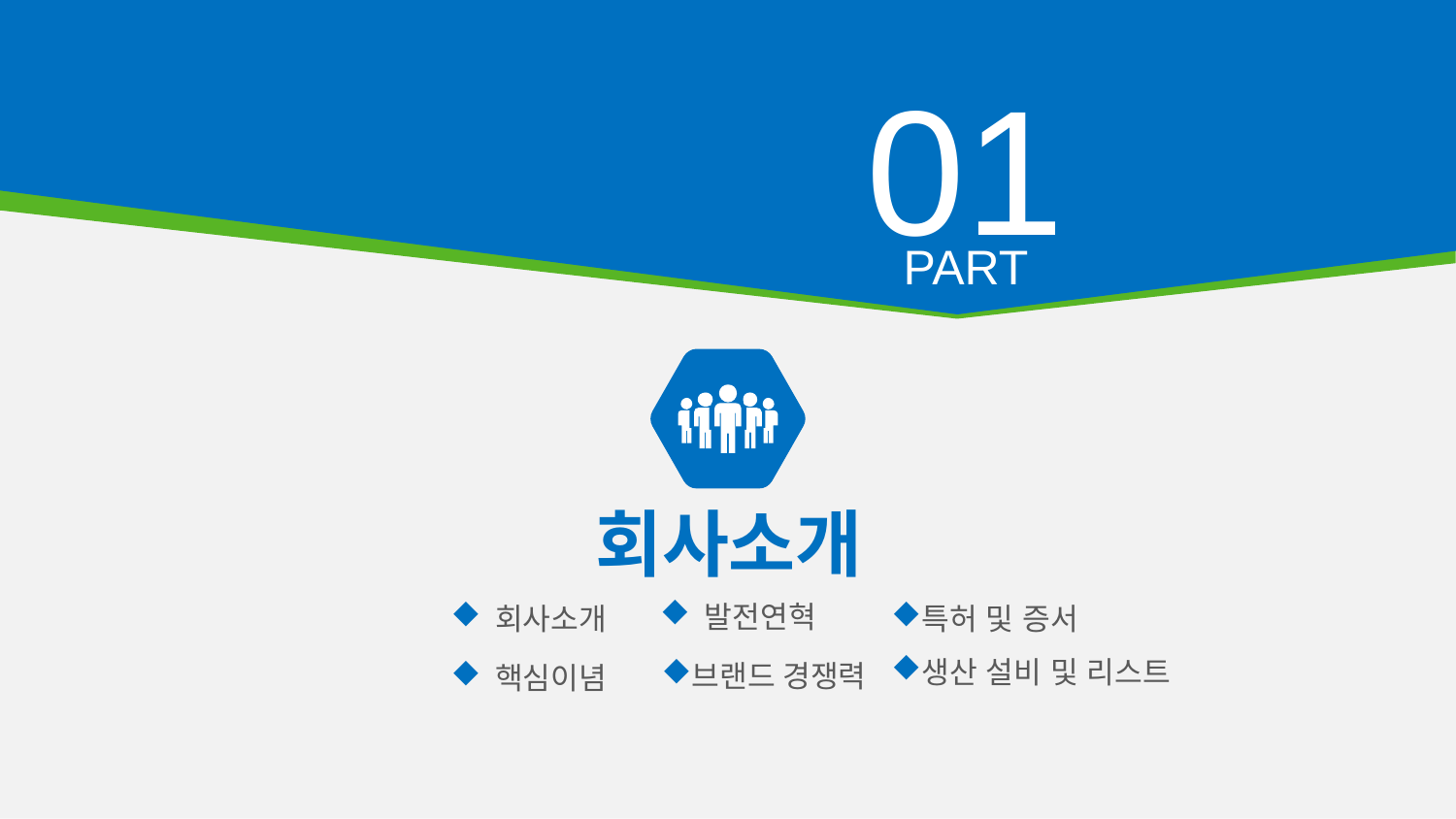

01
PART

회사소개
 발전연혁
 회사소개
특허 및 증서
생산 설비 및 리스트
브랜드 경쟁력
 핵심이념